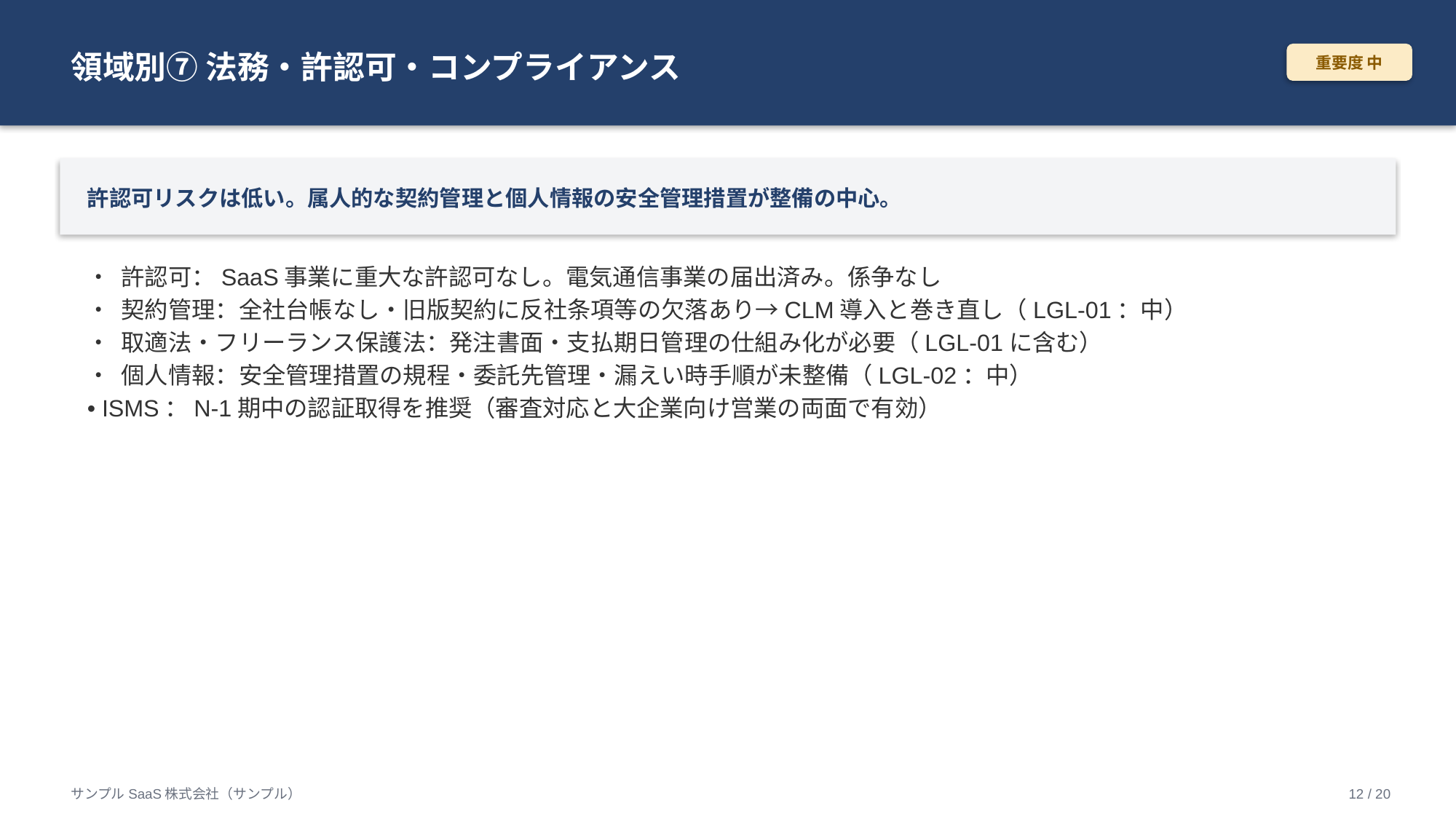

領域別⑦ 法務・許認可・コンプライアンス
重要度 中

許認可リスクは低い。属人的な契約管理と個人情報の安全管理措置が整備の中心。
• 許認可：SaaS事業に重大な許認可なし。電気通信事業の届出済み。係争なし
• 契約管理：全社台帳なし・旧版契約に反社条項等の欠落あり→CLM導入と巻き直し（LGL-01：中）
• 取適法・フリーランス保護法：発注書面・支払期日管理の仕組み化が必要（LGL-01に含む）
• 個人情報：安全管理措置の規程・委託先管理・漏えい時手順が未整備（LGL-02：中）
• ISMS：N-1期中の認証取得を推奨（審査対応と大企業向け営業の両面で有効）
サンプルSaaS株式会社（サンプル）
12 / 20